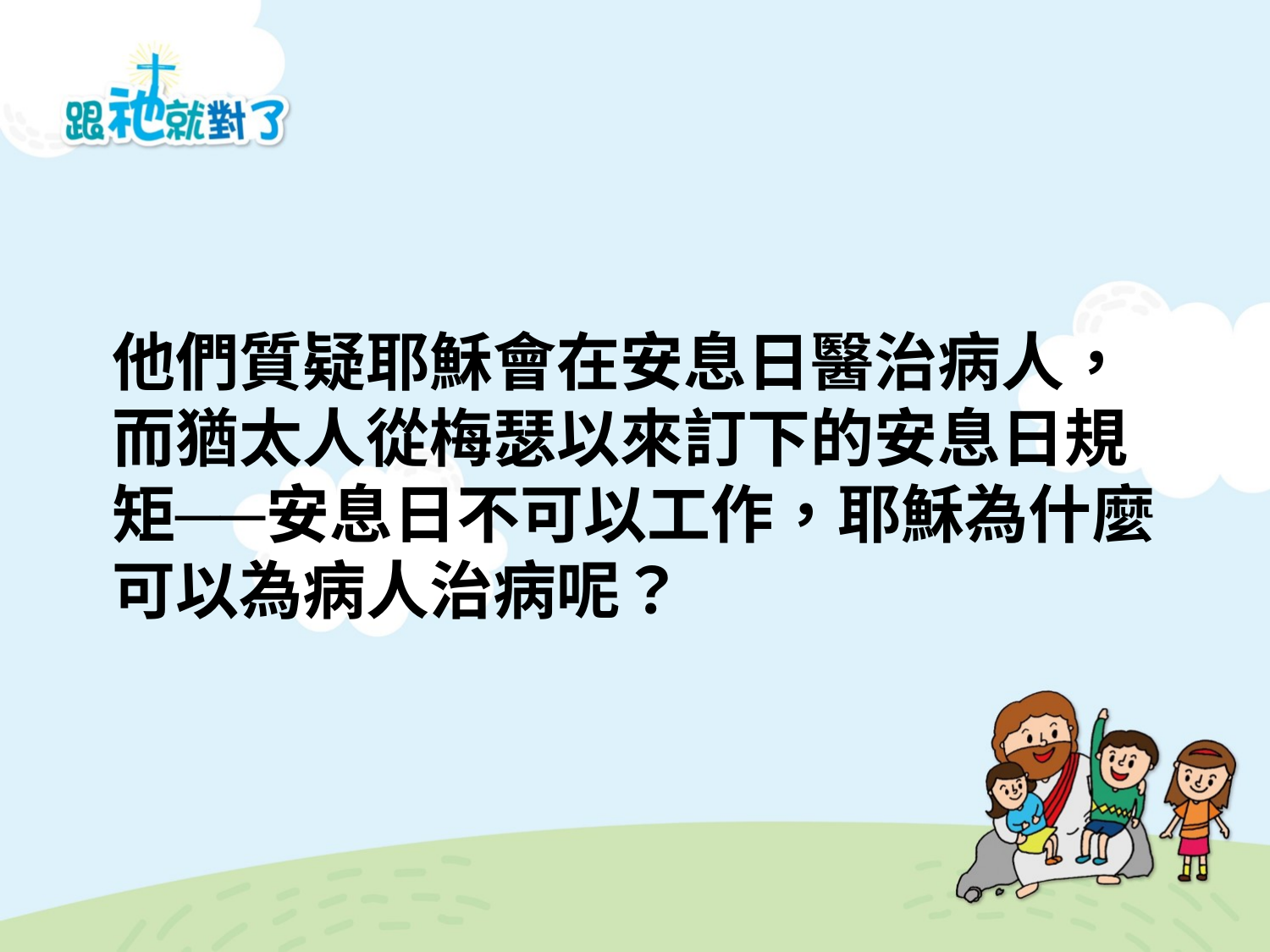

他們質疑耶穌會在安息日醫治病人，而猶太人從梅瑟以來訂下的安息日規矩──安息日不可以工作，耶穌為什麼可以為病人治病呢？